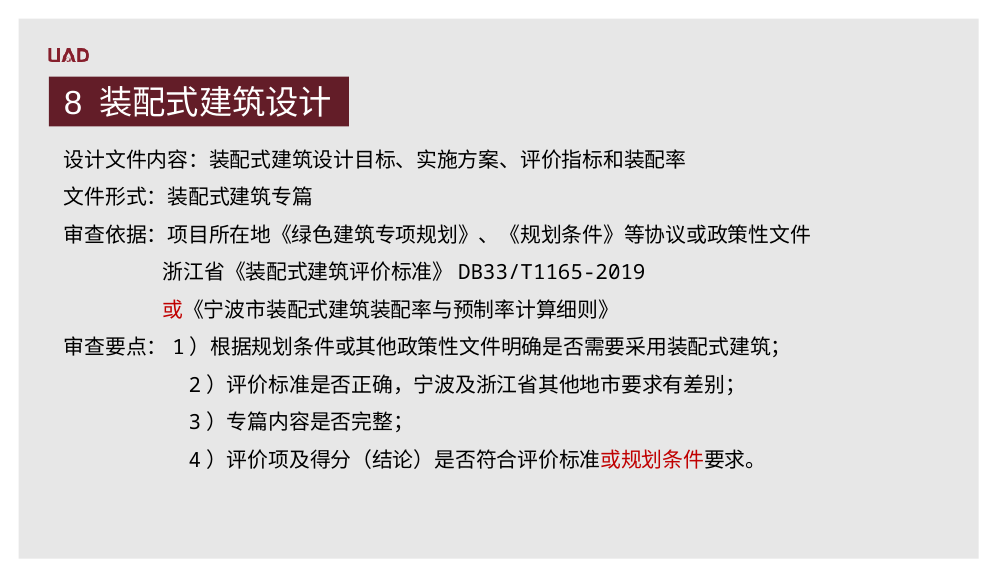

8 装配式建筑设计
设计文件内容：装配式建筑设计目标、实施方案、评价指标和装配率
文件形式：装配式建筑专篇
审查依据：项目所在地《绿色建筑专项规划》、《规划条件》等协议或政策性文件
    浙江省《装配式建筑评价标准》DB33/T1165-2019
    或《宁波市装配式建筑装配率与预制率计算细则》
审查要点：1）根据规划条件或其他政策性文件明确是否需要采用装配式建筑；
          2）评价标准是否正确，宁波及浙江省其他地市要求有差别；
          3）专篇内容是否完整；
          4）评价项及得分（结论）是否符合评价标准或规划条件要求。